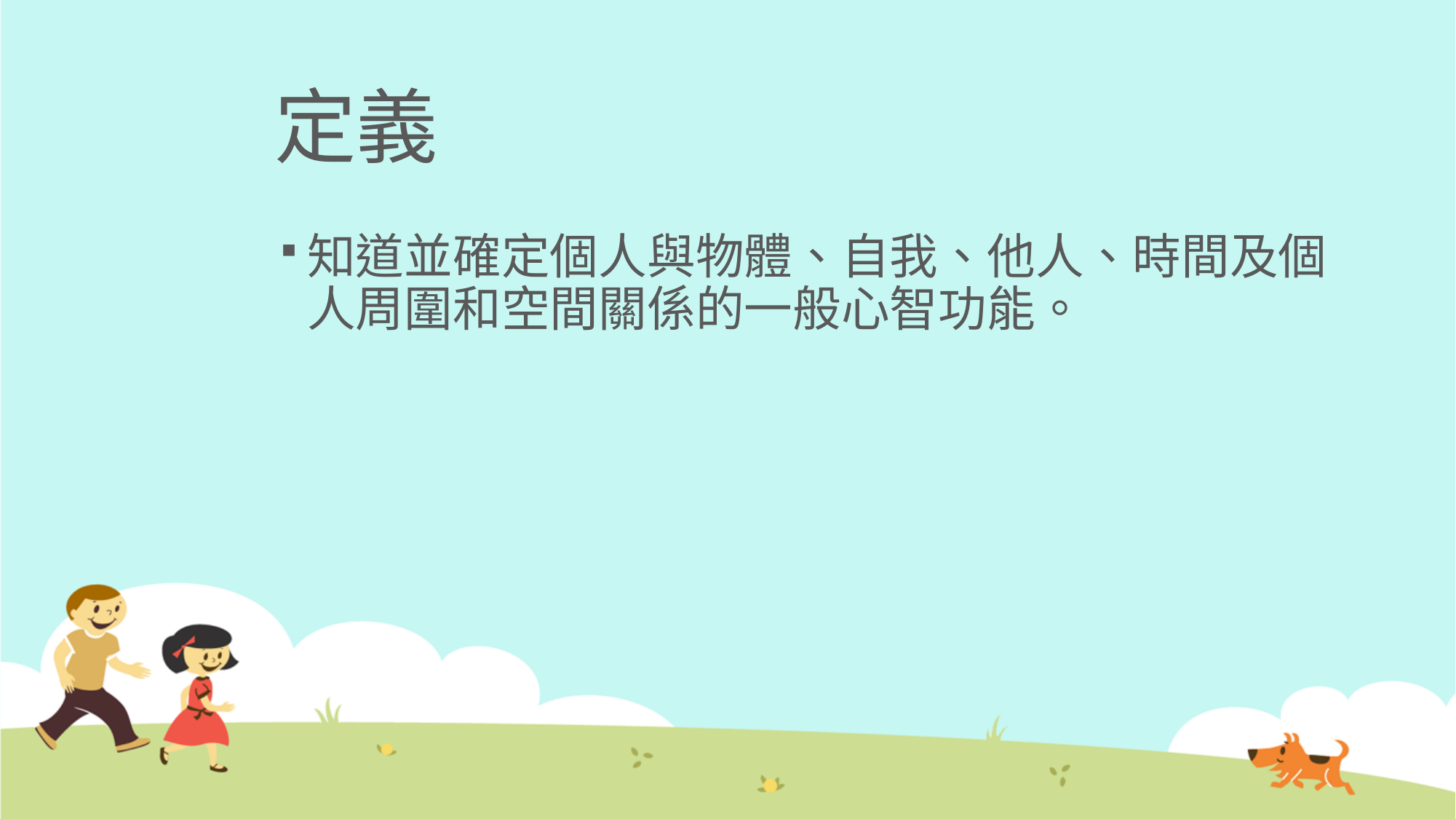

# 定義
知道並確定個人與物體、自我、他人、時間及個人周圍和空間關係的一般心智功能。